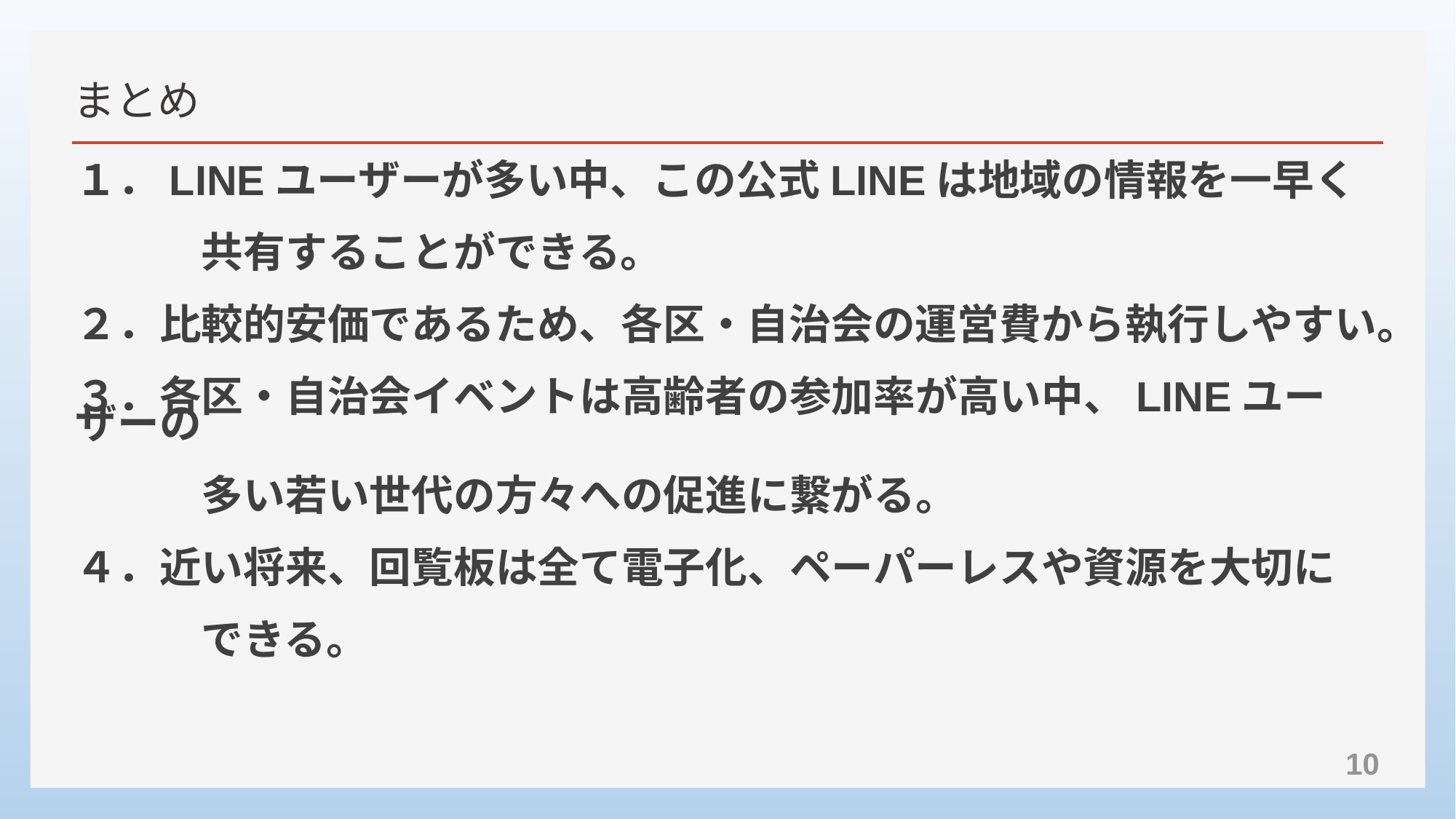

# まとめ
１．LINEユーザーが多い中、この公式LINEは地域の情報を一早く
　　　共有することができる。
２．比較的安価であるため、各区・自治会の運営費から執行しやすい。
３．各区・自治会イベントは高齢者の参加率が高い中、LINEユーザーの
　　　多い若い世代の方々への促進に繋がる。
４．近い将来、回覧板は全て電子化、ペーパーレスや資源を大切に
　　　できる。
10